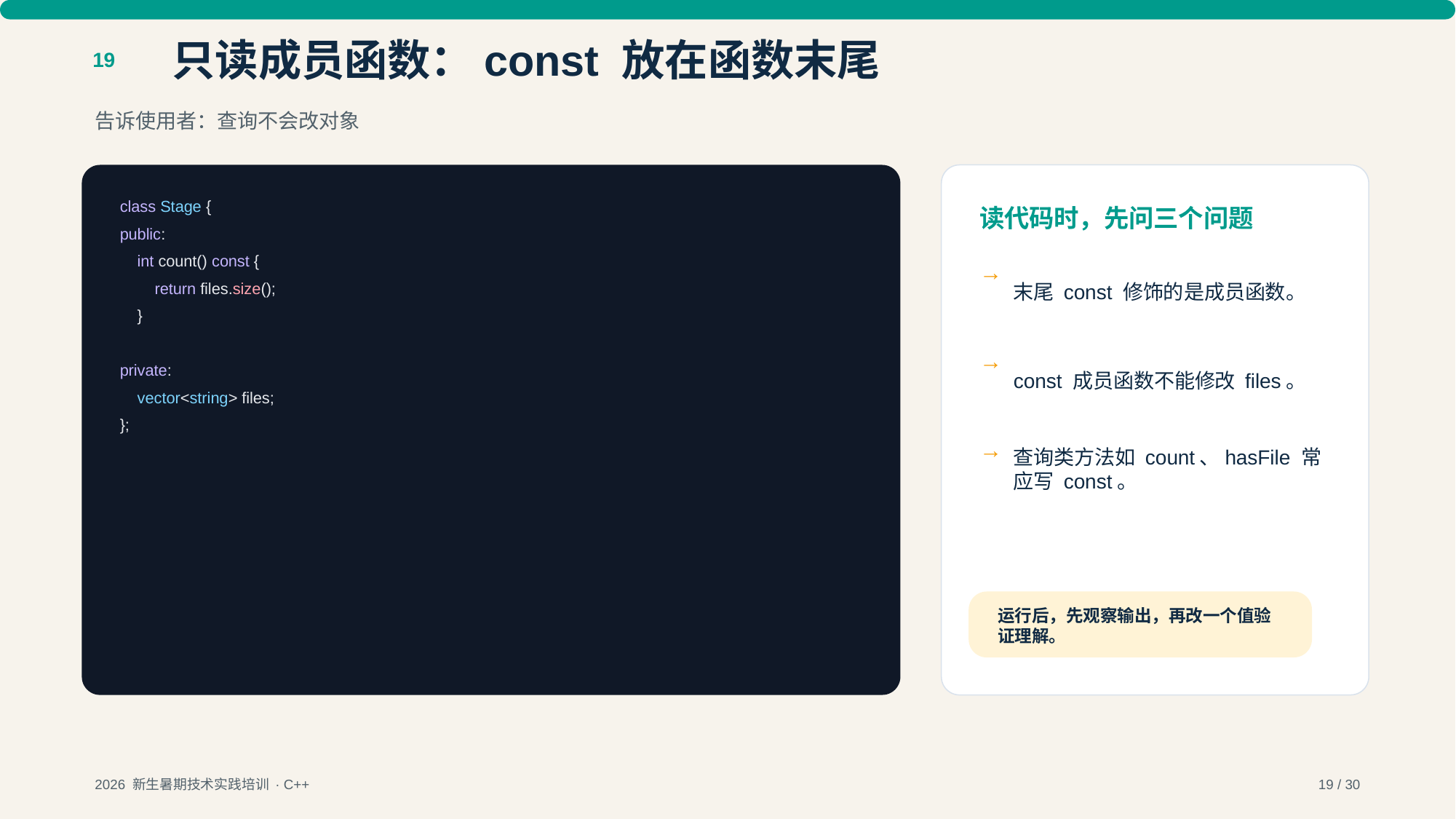

只读成员函数：const 放在函数末尾
19
告诉使用者：查询不会改对象

class Stage {
读代码时，先问三个问题
public:
    int count() const {
→
末尾 const 修饰的是成员函数。
        return files.size();
    }

→
const 成员函数不能修改 files。
private:
    vector<string> files;
};
→
查询类方法如 count、hasFile 常应写 const。

运行后，先观察输出，再改一个值验证理解。
2026 新生暑期技术实践培训 · C++
19 / 30